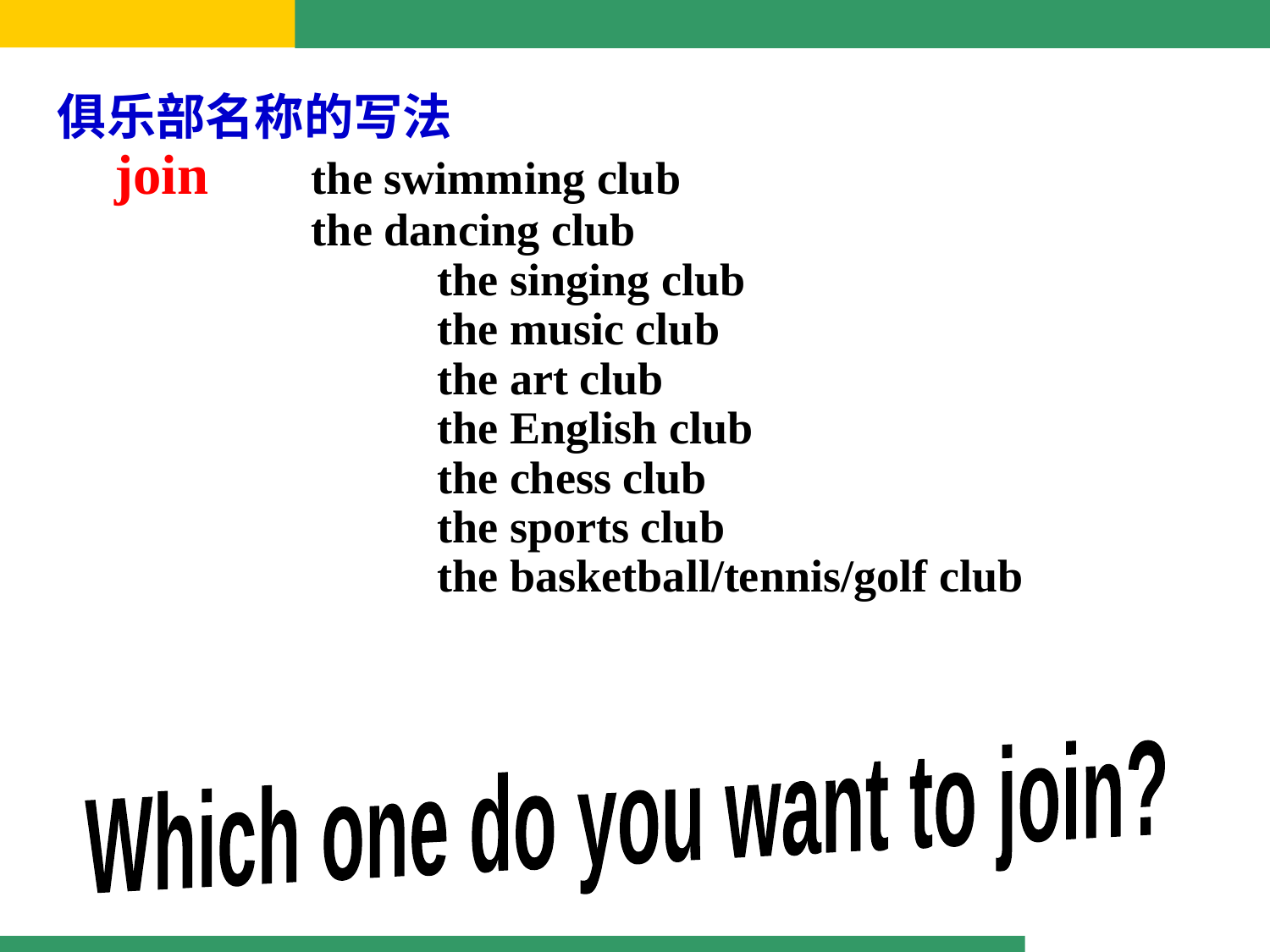

俱乐部名称的写法
    join  	the swimming club
        	 	the dancing club
    		           the singing club
    		           the music club
    		           the art club
    		           the English club
    		           the chess club
    		           the sports club
    		           the basketball/tennis/golf club
Which one do you want to join?